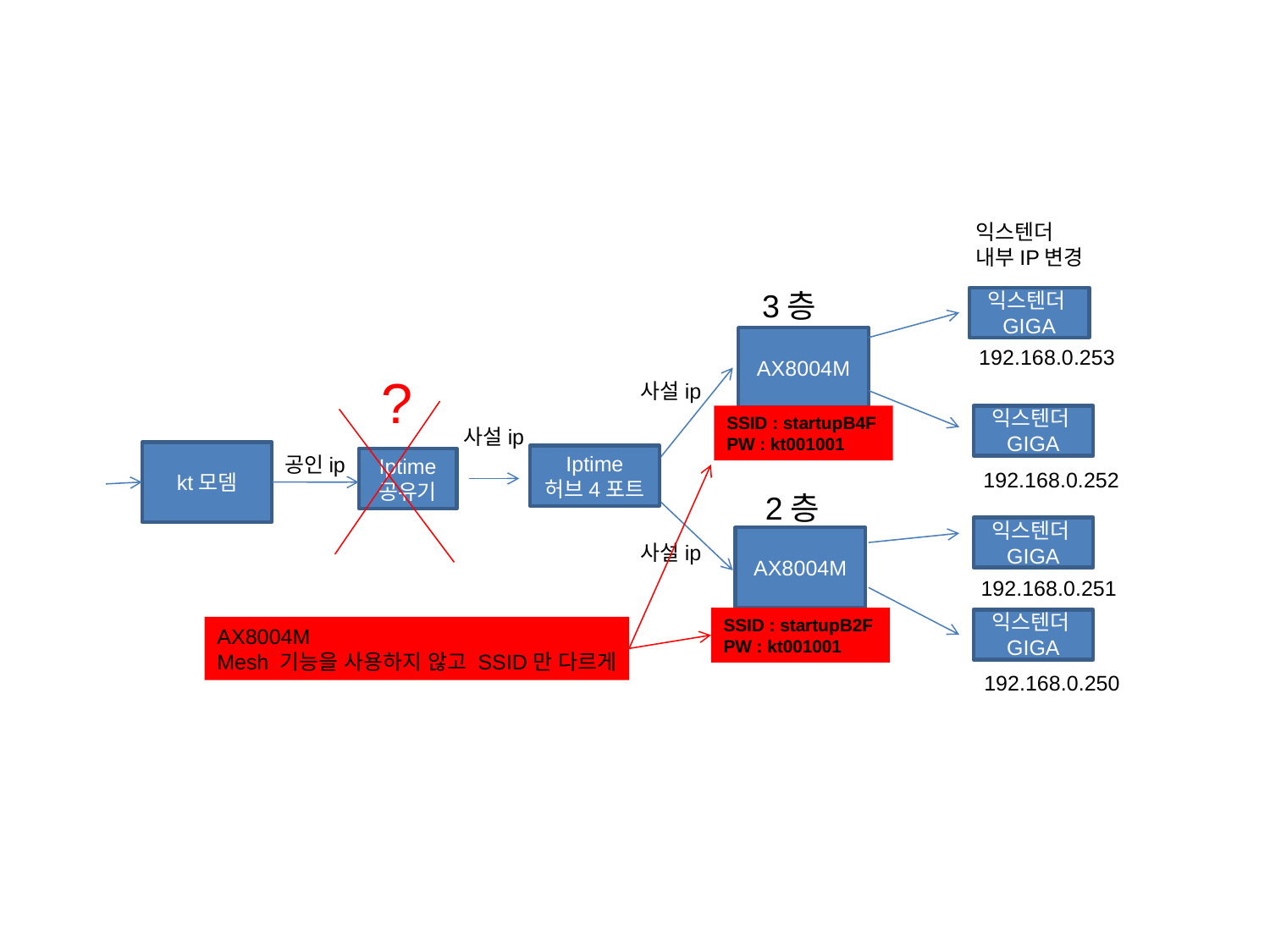

익스텐더
내부IP변경
익스텐더GIGA
AX8004M
192.168.0.253
사설ip
익스텐더GIGA
사설ip
kt모뎀
공인ip
Iptime
허브4포트
Iptime
공유기
192.168.0.252
익스텐더GIGA
AX8004M
사설ip
192.168.0.251
익스텐더GIGA
192.168.0.250
3층
?
SSID : startupB4F
PW : kt001001
2층
SSID : startupB2F
PW : kt001001
AX8004M
Mesh 기능을 사용하지 않고 SSID만 다르게